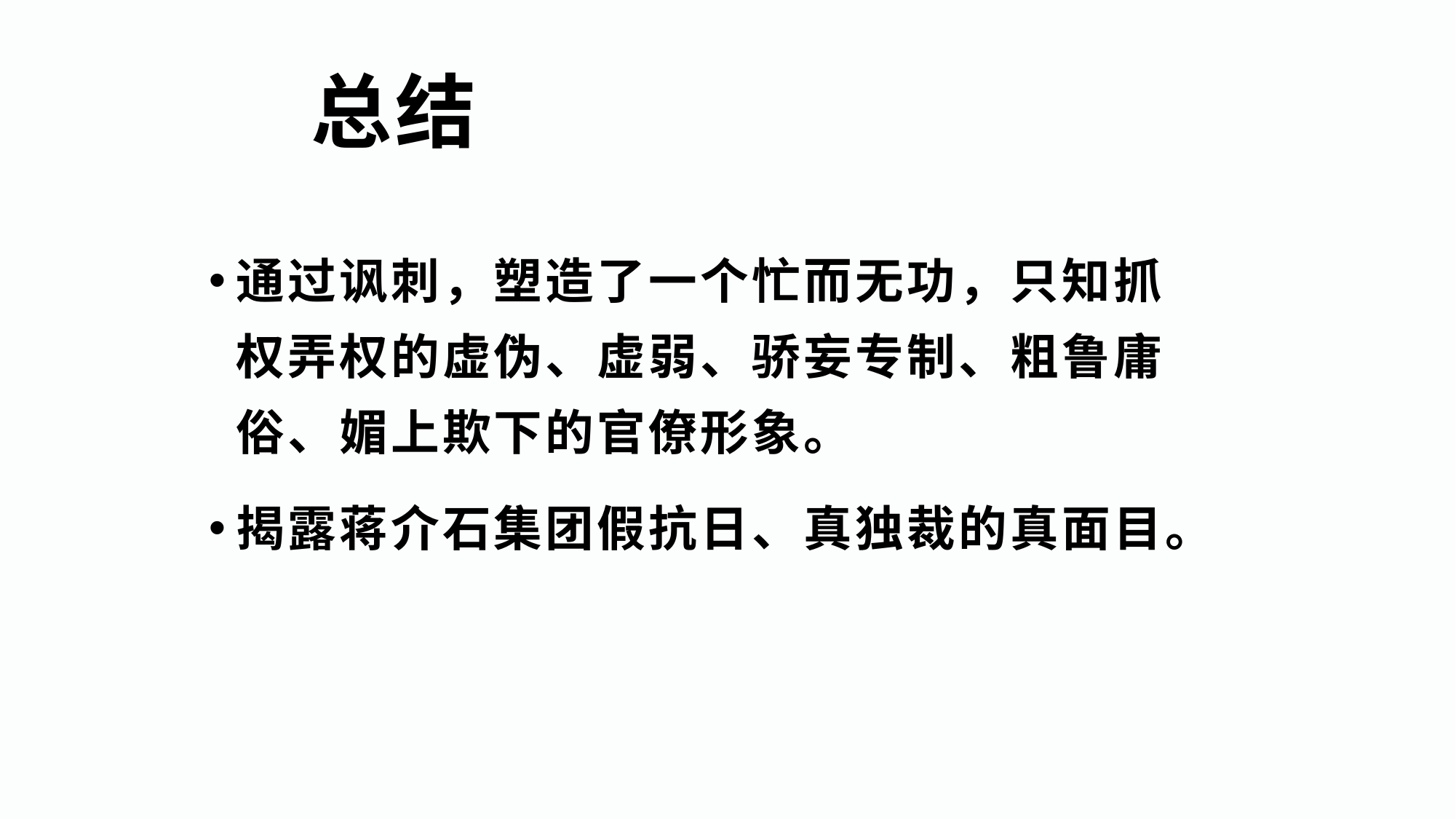

总结
通过讽刺，塑造了一个忙而无功，只知抓权弄权的虚伪、虚弱、骄妄专制、粗鲁庸俗、媚上欺下的官僚形象。
揭露蒋介石集团假抗日、真独裁的真面目。